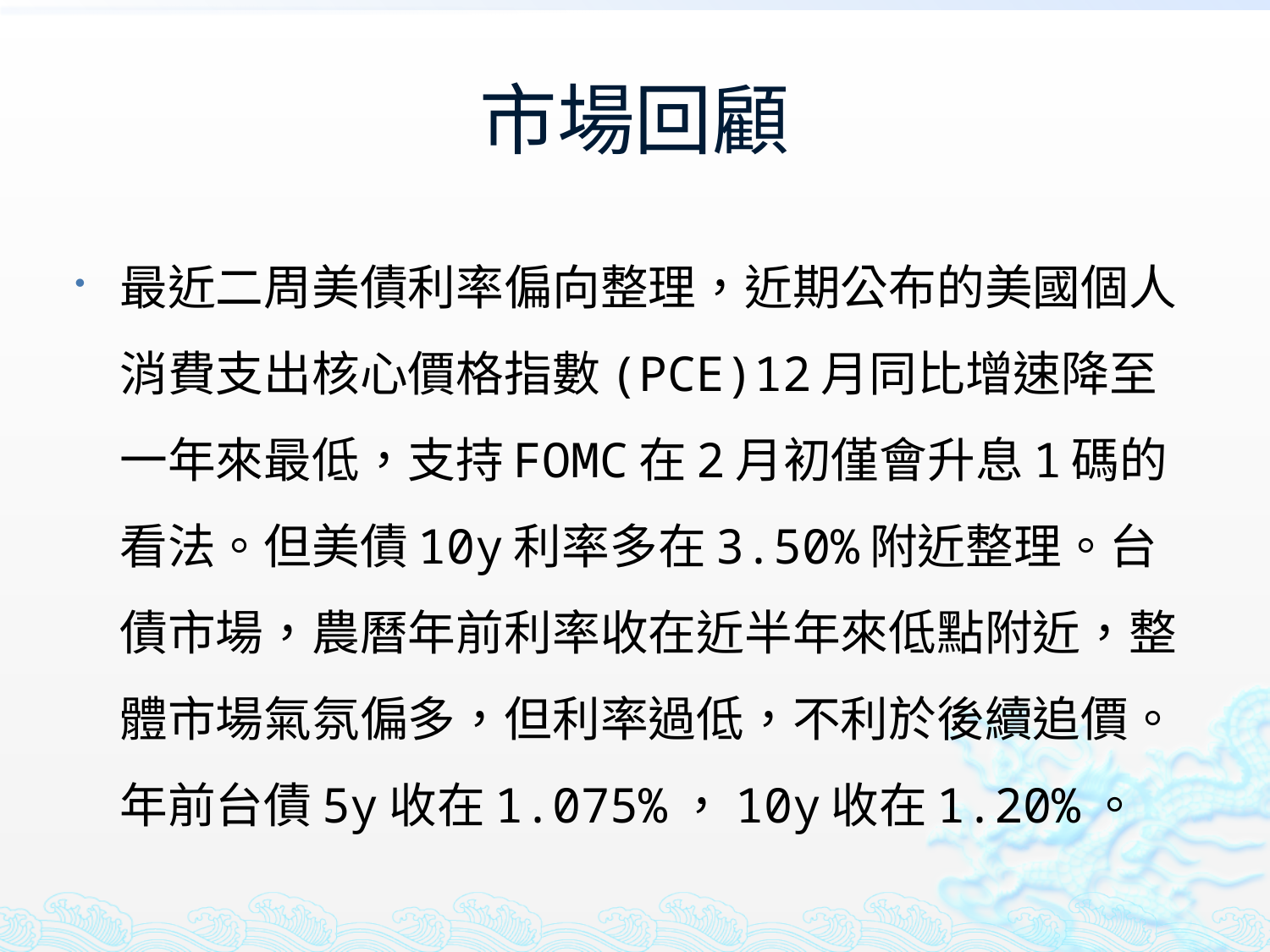

# 市場回顧
最近二周美債利率偏向整理，近期公布的美國個人消費支出核心價格指數(PCE)12月同比增速降至一年來最低，支持FOMC在2月初僅會升息1碼的看法。但美債10y利率多在3.50%附近整理。台債市場，農曆年前利率收在近半年來低點附近，整體市場氣氛偏多，但利率過低，不利於後續追價。年前台債5y收在1.075%，10y收在1.20%。